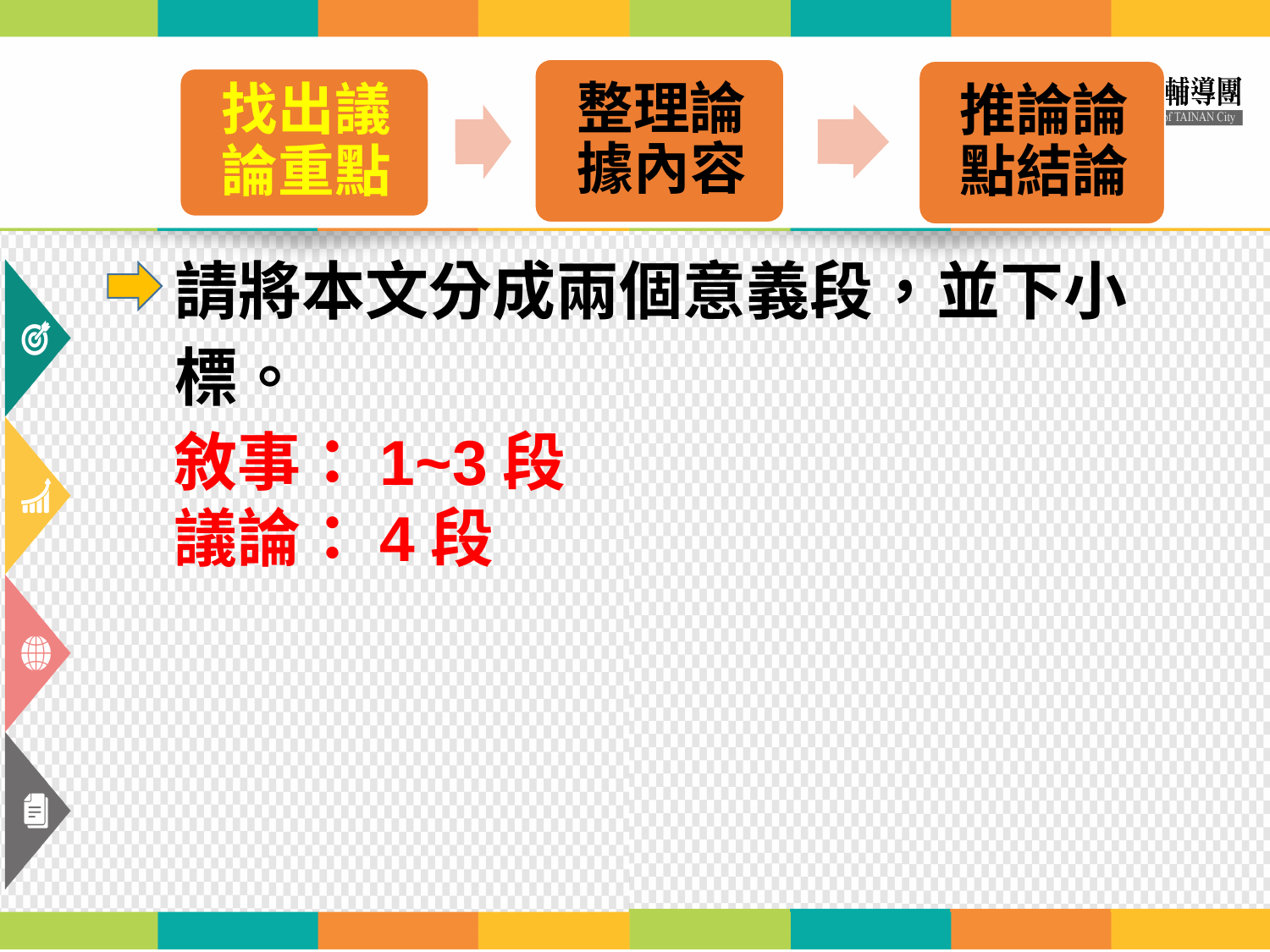

找出議論重點

整理論據內容

推論論點結論
請將本文分成兩個意義段，並下小
標。

敘事：1~3段
議論：4段